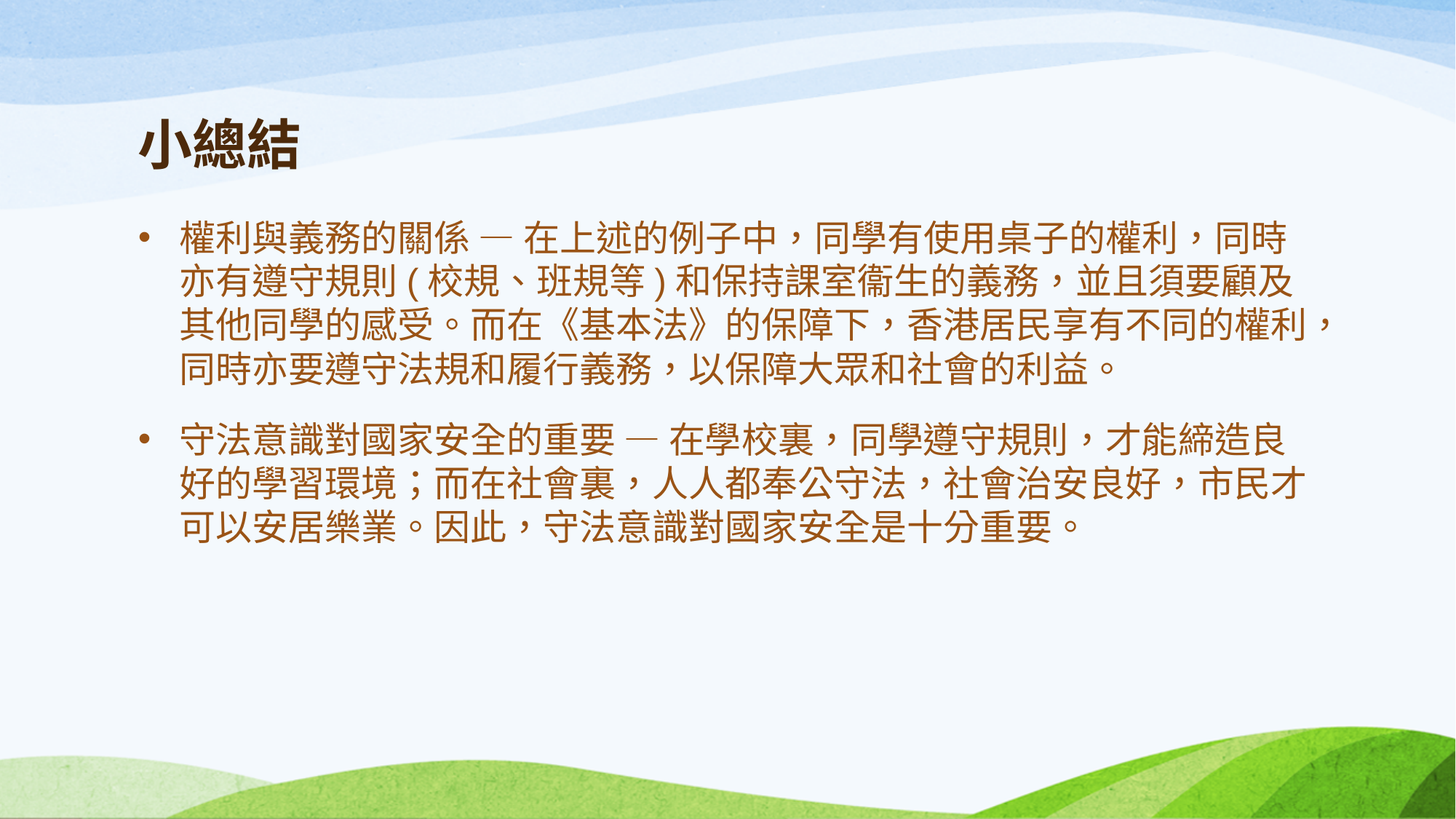

# 小總結
權利與義務的關係 — 在上述的例子中，同學有使用桌子的權利，同時亦有遵守規則(校規、班規等)和保持課室衞生的義務，並且須要顧及其他同學的感受。而在《基本法》的保障下，香港居民享有不同的權利，同時亦要遵守法規和履行義務，以保障大眾和社會的利益。
守法意識對國家安全的重要 — 在學校裏，同學遵守規則，才能締造良好的學習環境；而在社會裏，人人都奉公守法，社會治安良好，市民才可以安居樂業。因此，守法意識對國家安全是十分重要。